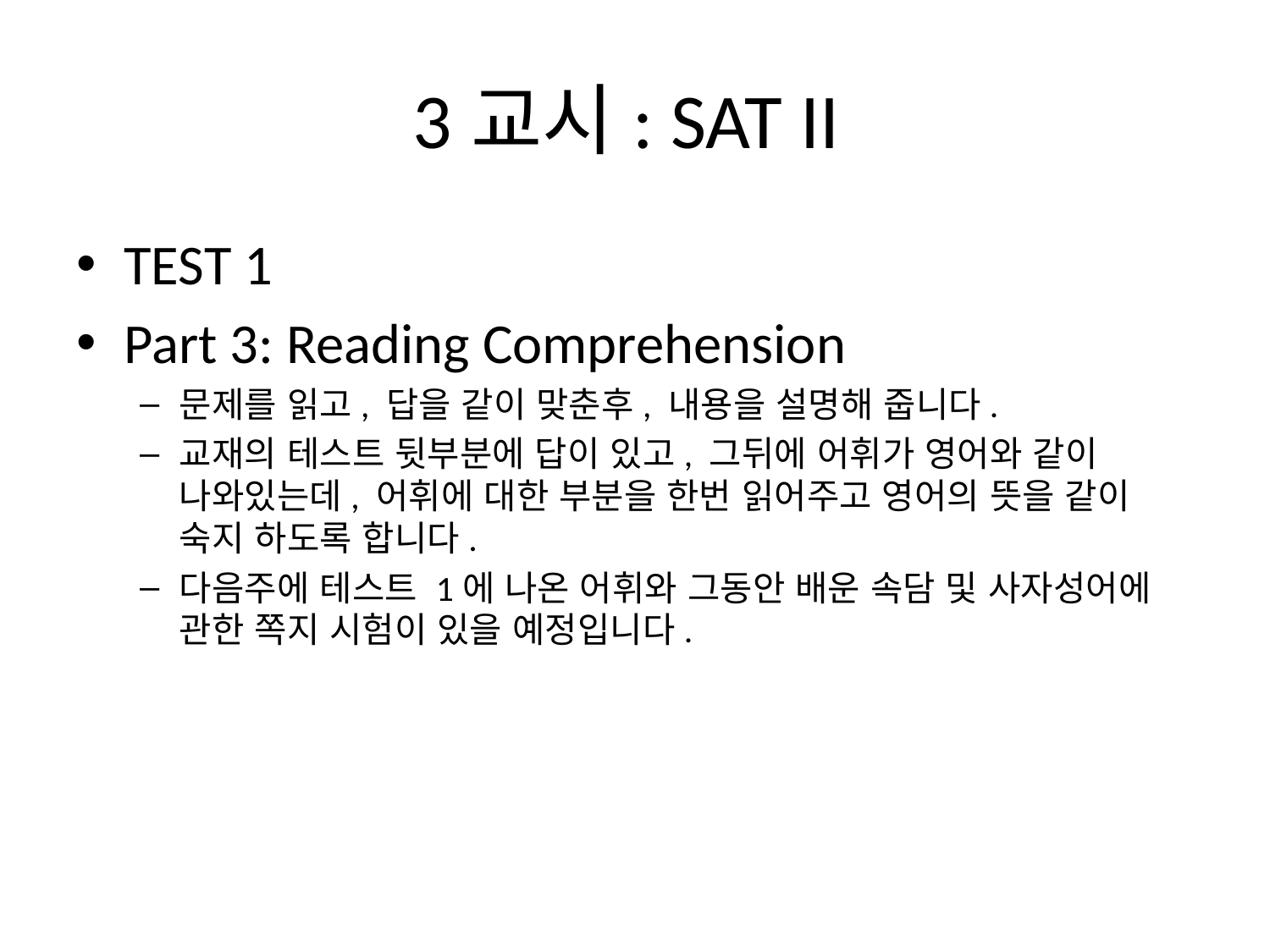

# 3교시: SAT II
TEST 1
Part 3: Reading Comprehension
문제를 읽고, 답을 같이 맞춘후, 내용을 설명해 줍니다.
교재의 테스트 뒷부분에 답이 있고, 그뒤에 어휘가 영어와 같이 나와있는데, 어휘에 대한 부분을 한번 읽어주고 영어의 뜻을 같이 숙지 하도록 합니다.
다음주에 테스트 1에 나온 어휘와 그동안 배운 속담 및 사자성어에 관한 쪽지 시험이 있을 예정입니다.